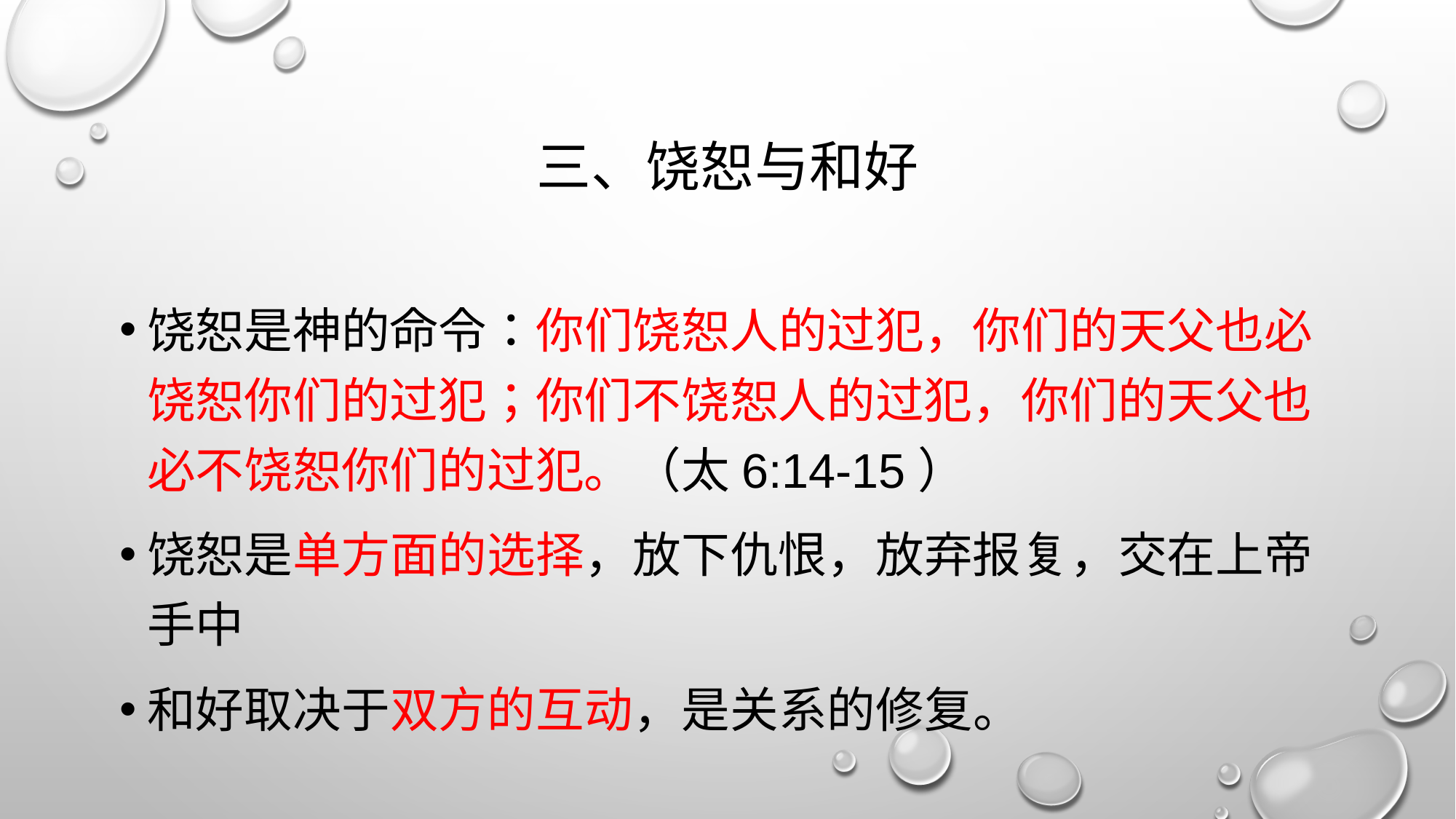

# 三、饶恕与和好
饶恕是神的命令：你们饶恕人的过犯，你们的天父也必饶恕你们的过犯；你们不饶恕人的过犯，你们的天父也必不饶恕你们的过犯。（太6:14-15）
饶恕是单方面的选择，放下仇恨，放弃报复，交在上帝手中
和好取决于双方的互动，是关系的修复。